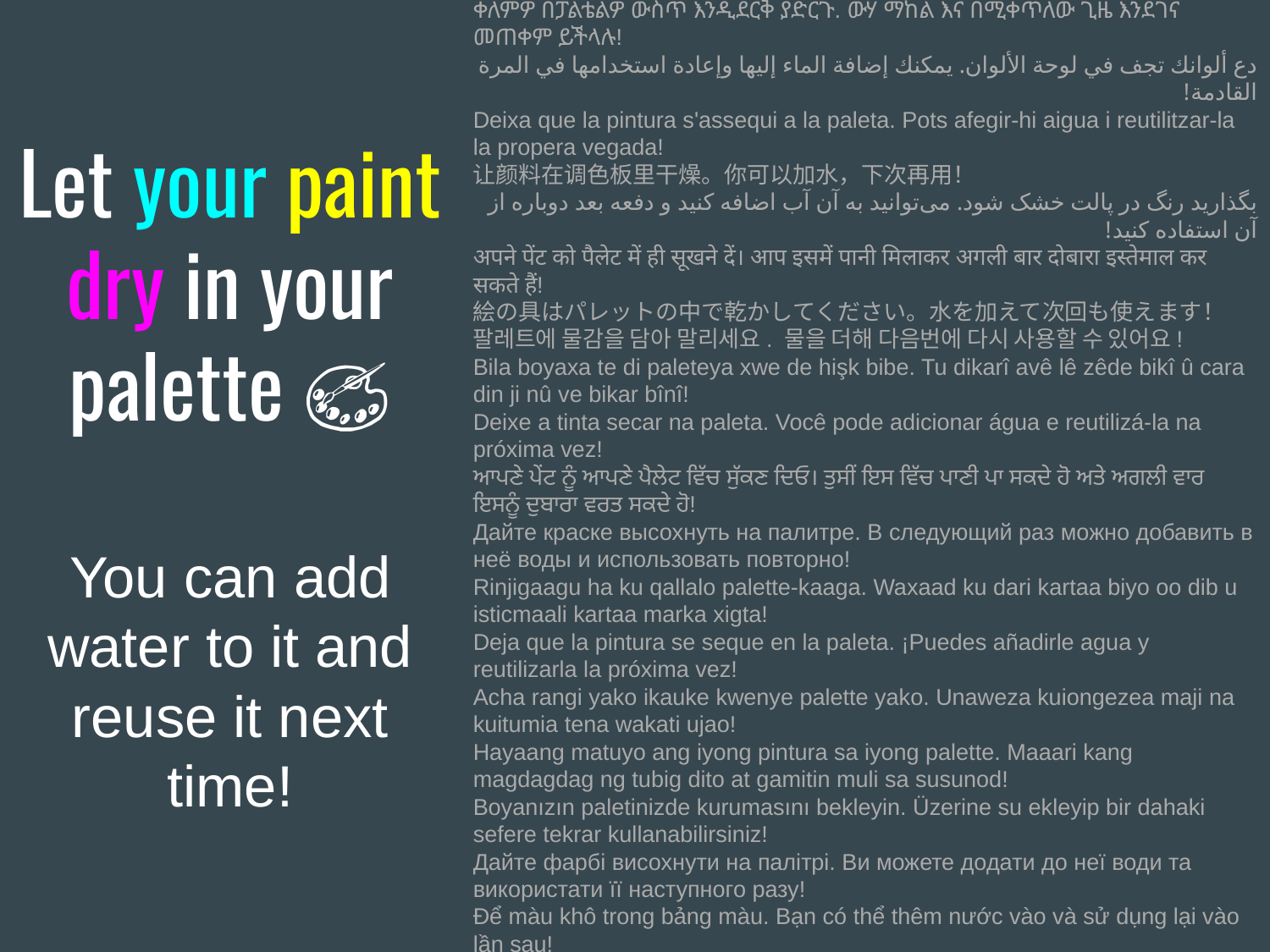

Let your paint dry in your palette 🎨

You can add water to it and reuse it next time!
ቀለምዎ በፓልቴልዎ ውስጥ እንዲደርቅ ያድርጉ. ውሃ ማከል እና በሚቀጥለው ጊዜ እንደገና መጠቀም ይችላሉ!
دع ألوانك تجف في لوحة الألوان. يمكنك إضافة الماء إليها وإعادة استخدامها في المرة القادمة!
Deixa que la pintura s'assequi a la paleta. Pots afegir-hi aigua i reutilitzar-la la propera vegada!
让颜料在调色板里干燥。你可以加水，下次再用！
بگذارید رنگ در پالت خشک شود. می‌توانید به آن آب اضافه کنید و دفعه بعد دوباره از آن استفاده کنید!
अपने पेंट को पैलेट में ही सूखने दें। आप इसमें पानी मिलाकर अगली बार दोबारा इस्तेमाल कर सकते हैं!
絵の具はパレットの中で乾かしてください。水を加えて次回も使えます！
팔레트에 물감을 담아 말리세요. 물을 더해 다음번에 다시 사용할 수 있어요!
Bila boyaxa te di paleteya xwe de hişk bibe. Tu dikarî avê lê zêde bikî û cara din ji nû ve bikar bînî!
Deixe a tinta secar na paleta. Você pode adicionar água e reutilizá-la na próxima vez!
ਆਪਣੇ ਪੇਂਟ ਨੂੰ ਆਪਣੇ ਪੈਲੇਟ ਵਿੱਚ ਸੁੱਕਣ ਦਿਓ। ਤੁਸੀਂ ਇਸ ਵਿੱਚ ਪਾਣੀ ਪਾ ਸਕਦੇ ਹੋ ਅਤੇ ਅਗਲੀ ਵਾਰ ਇਸਨੂੰ ਦੁਬਾਰਾ ਵਰਤ ਸਕਦੇ ਹੋ!
Дайте краске высохнуть на палитре. В следующий раз можно добавить в неё воды и использовать повторно!
Rinjigaagu ha ku qallalo palette-kaaga. Waxaad ku dari kartaa biyo oo dib u isticmaali kartaa marka xigta!
Deja que la pintura se seque en la paleta. ¡Puedes añadirle agua y reutilizarla la próxima vez!
Acha rangi yako ikauke kwenye palette yako. Unaweza kuiongezea maji na kuitumia tena wakati ujao!
Hayaang matuyo ang iyong pintura sa iyong palette. Maaari kang magdagdag ng tubig dito at gamitin muli sa susunod!
Boyanızın paletinizde kurumasını bekleyin. Üzerine su ekleyip bir dahaki sefere tekrar kullanabilirsiniz!
Дайте фарбі висохнути на палітрі. Ви можете додати до неї води та використати її наступного разу!
Để màu khô trong bảng màu. Bạn có thể thêm nước vào và sử dụng lại vào lần sau!